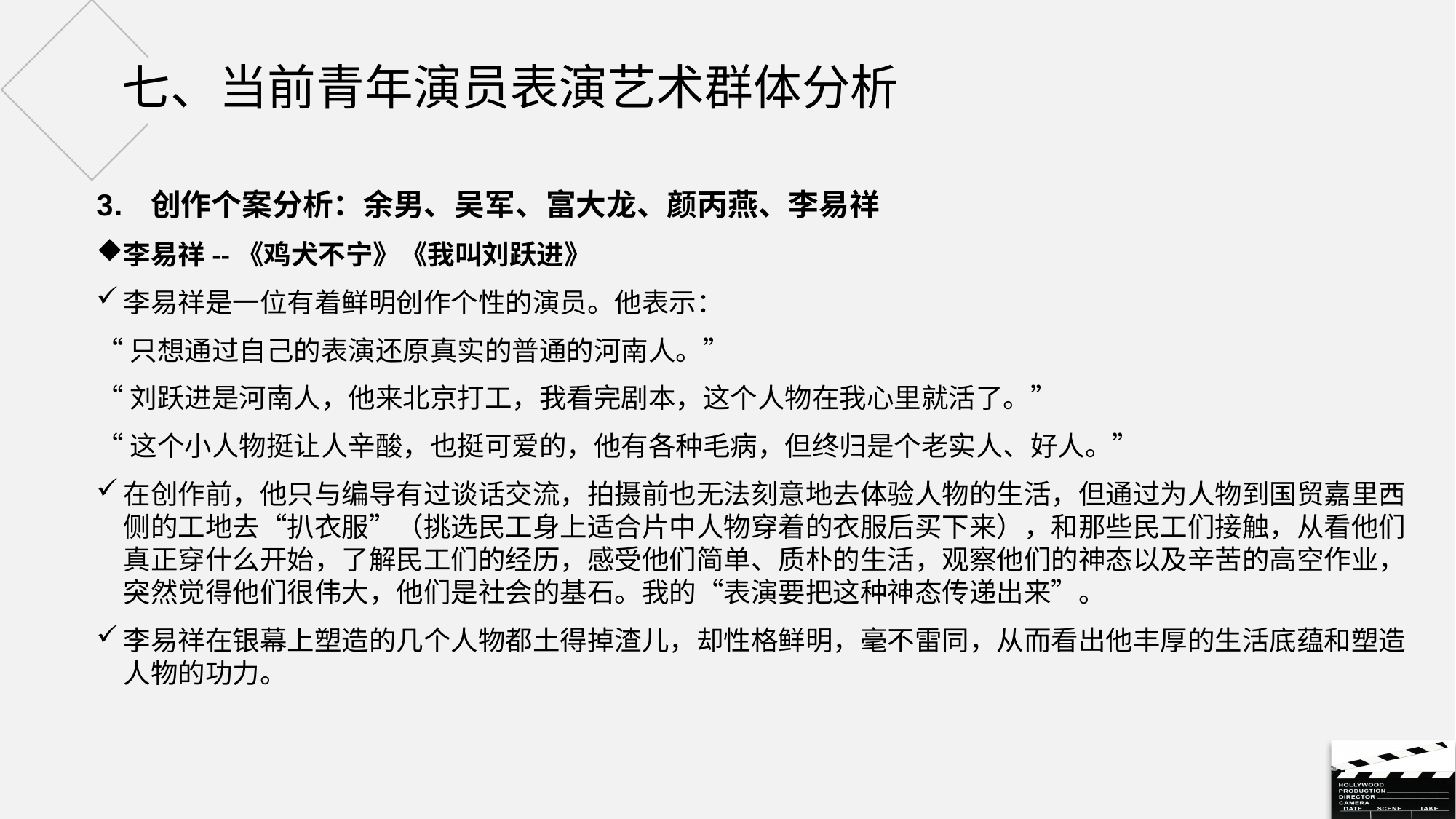

# 七、当前青年演员表演艺术群体分析
创作个案分析：余男、吴军、富大龙、颜丙燕、李易祥
李易祥--《鸡犬不宁》《我叫刘跃进》
李易祥是一位有着鲜明创作个性的演员。他表示：
“只想通过自己的表演还原真实的普通的河南人。”
“刘跃进是河南人，他来北京打工，我看完剧本，这个人物在我心里就活了。”
“这个小人物挺让人辛酸，也挺可爱的，他有各种毛病，但终归是个老实人、好人。”
在创作前，他只与编导有过谈话交流，拍摄前也无法刻意地去体验人物的生活，但通过为人物到国贸嘉里西侧的工地去“扒衣服”（挑选民工身上适合片中人物穿着的衣服后买下来），和那些民工们接触，从看他们真正穿什么开始，了解民工们的经历，感受他们简单、质朴的生活，观察他们的神态以及辛苦的高空作业，突然觉得他们很伟大，他们是社会的基石。我的“表演要把这种神态传递出来”。
李易祥在银幕上塑造的几个人物都土得掉渣儿，却性格鲜明，毫不雷同，从而看出他丰厚的生活底蕴和塑造人物的功力。